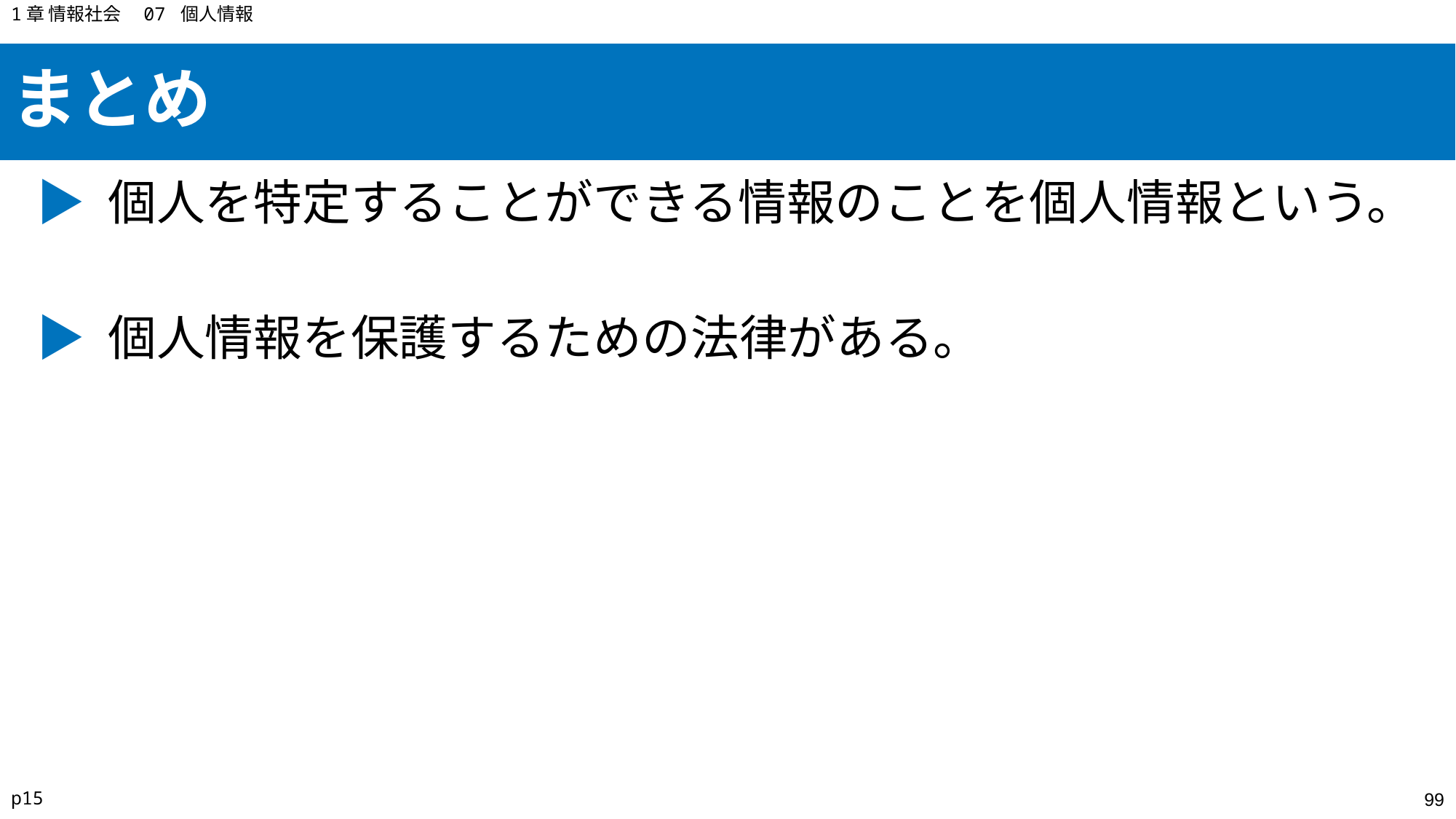

1章 情報社会　07 個人情報

まとめ
▶ 個人を特定することができる情報のことを個人情報という。

▶ 個人情報を保護するための法律がある。
p15
99